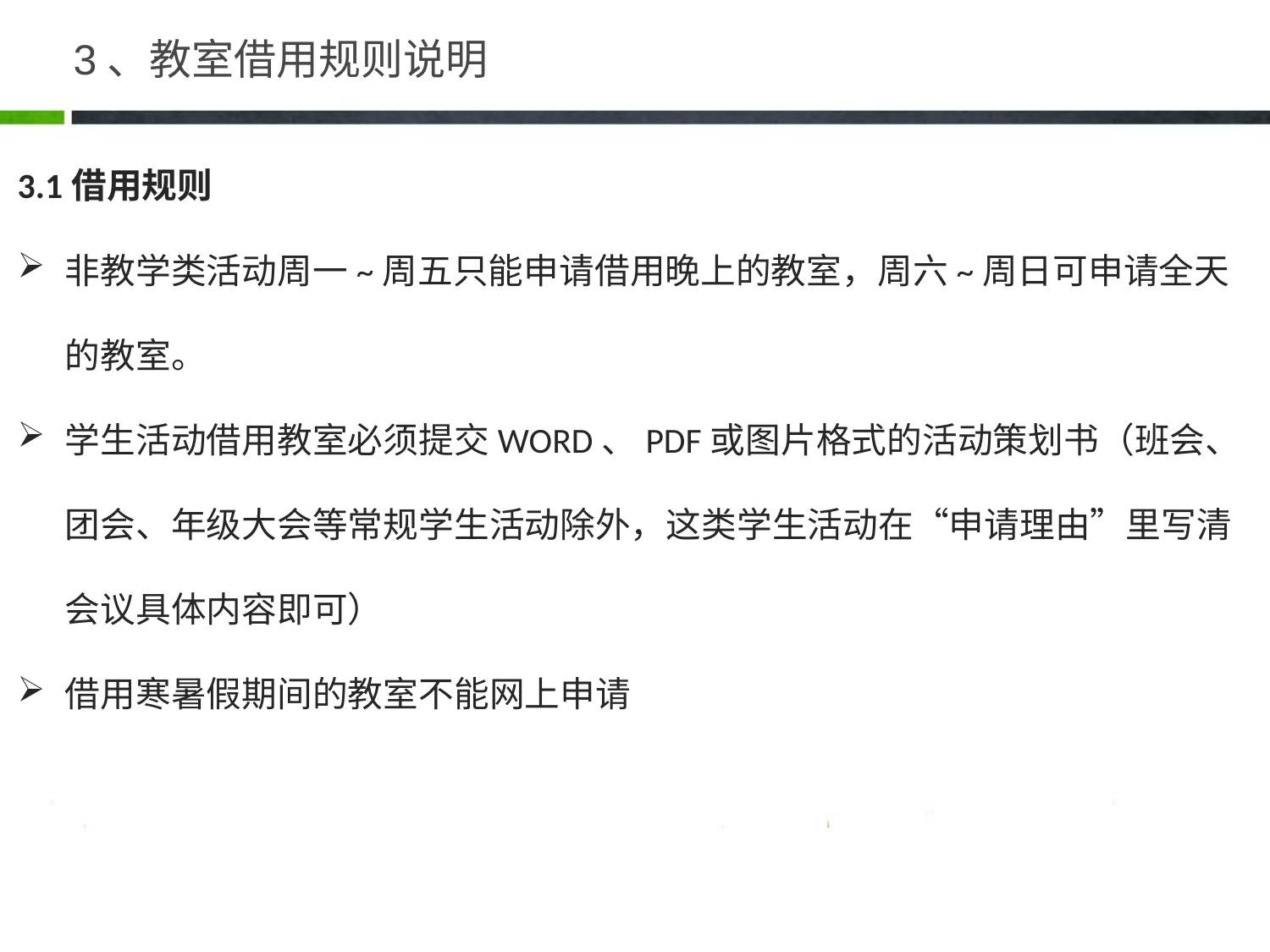

# 3、教室借用规则说明
3.1借用规则
非教学类活动周一~周五只能申请借用晚上的教室，周六~周日可申请全天的教室。
学生活动借用教室必须提交WORD、PDF或图片格式的活动策划书（班会、团会、年级大会等常规学生活动除外，这类学生活动在“申请理由”里写清会议具体内容即可）
借用寒暑假期间的教室不能网上申请